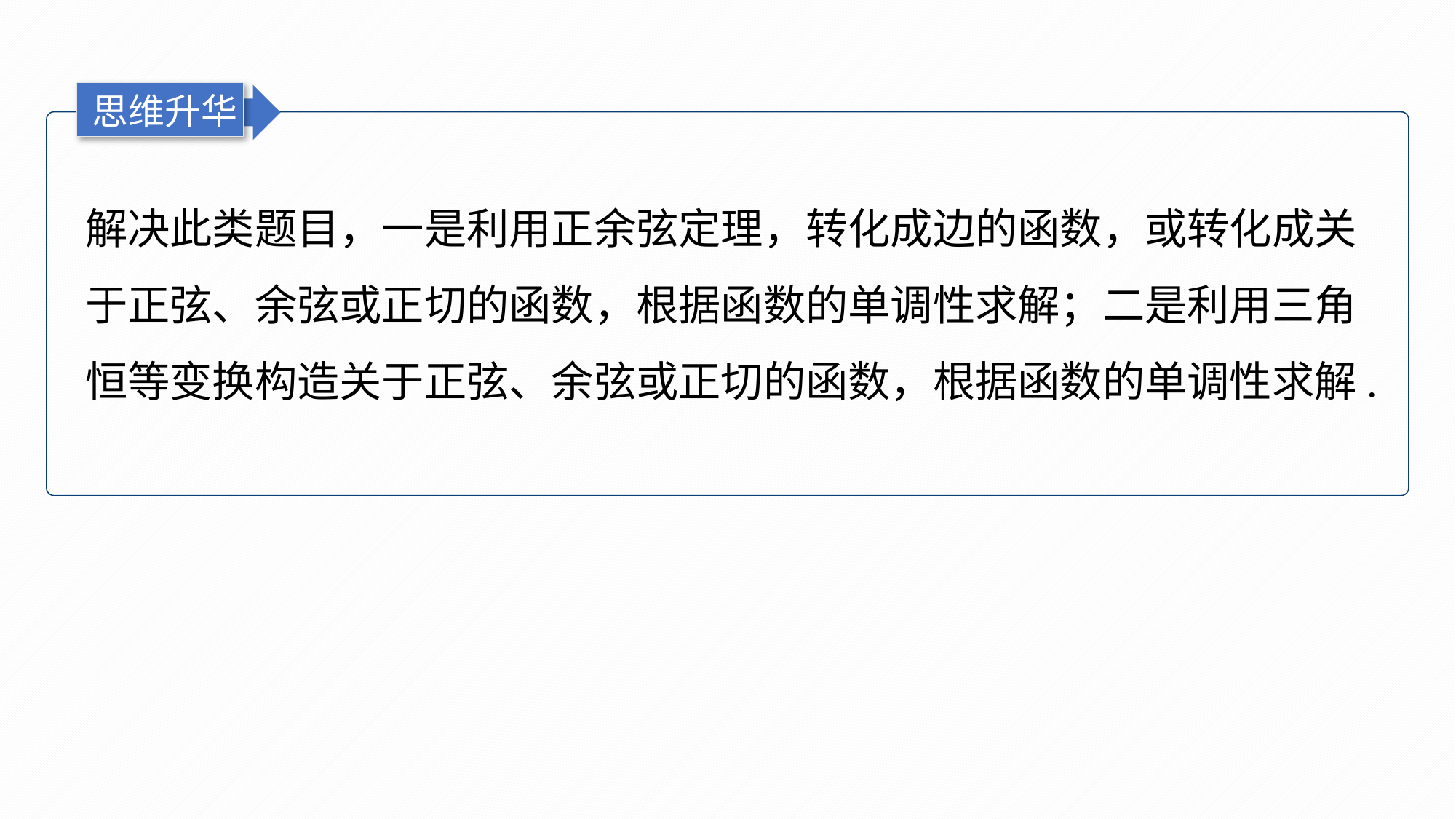

思维升华

解决此类题目，一是利用正余弦定理，转化成边的函数，或转化成关于正弦、余弦或正切的函数，根据函数的单调性求解；二是利用三角恒等变换构造关于正弦、余弦或正切的函数，根据函数的单调性求解.